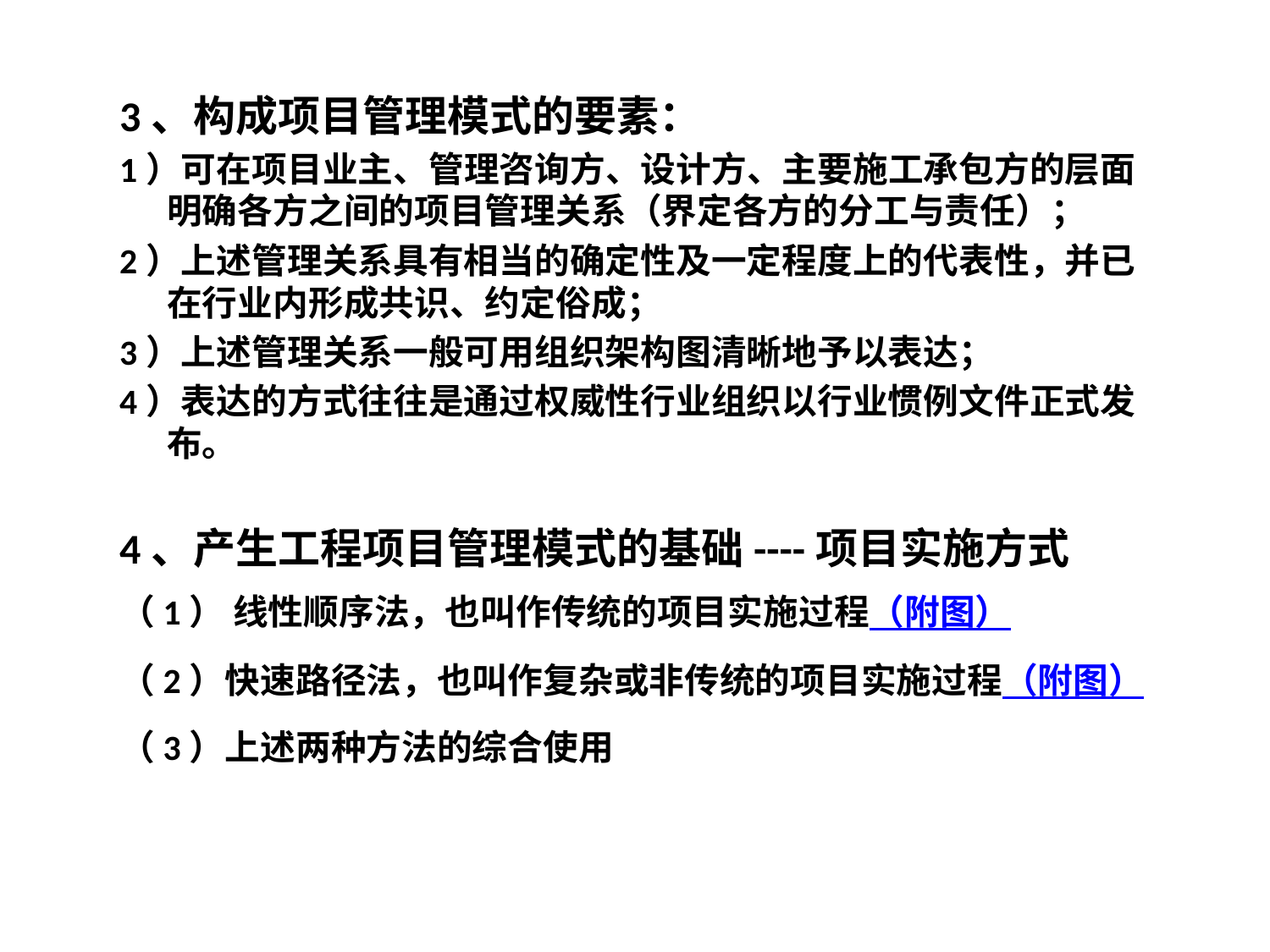

3、构成项目管理模式的要素：
1）可在项目业主、管理咨询方、设计方、主要施工承包方的层面明确各方之间的项目管理关系（界定各方的分工与责任）；
2）上述管理关系具有相当的确定性及一定程度上的代表性，并已在行业内形成共识、约定俗成；
3）上述管理关系一般可用组织架构图清晰地予以表达；
4）表达的方式往往是通过权威性行业组织以行业惯例文件正式发布。

4、产生工程项目管理模式的基础----项目实施方式
（1） 线性顺序法，也叫作传统的项目实施过程（附图）
（2）快速路径法，也叫作复杂或非传统的项目实施过程（附图）
（3）上述两种方法的综合使用